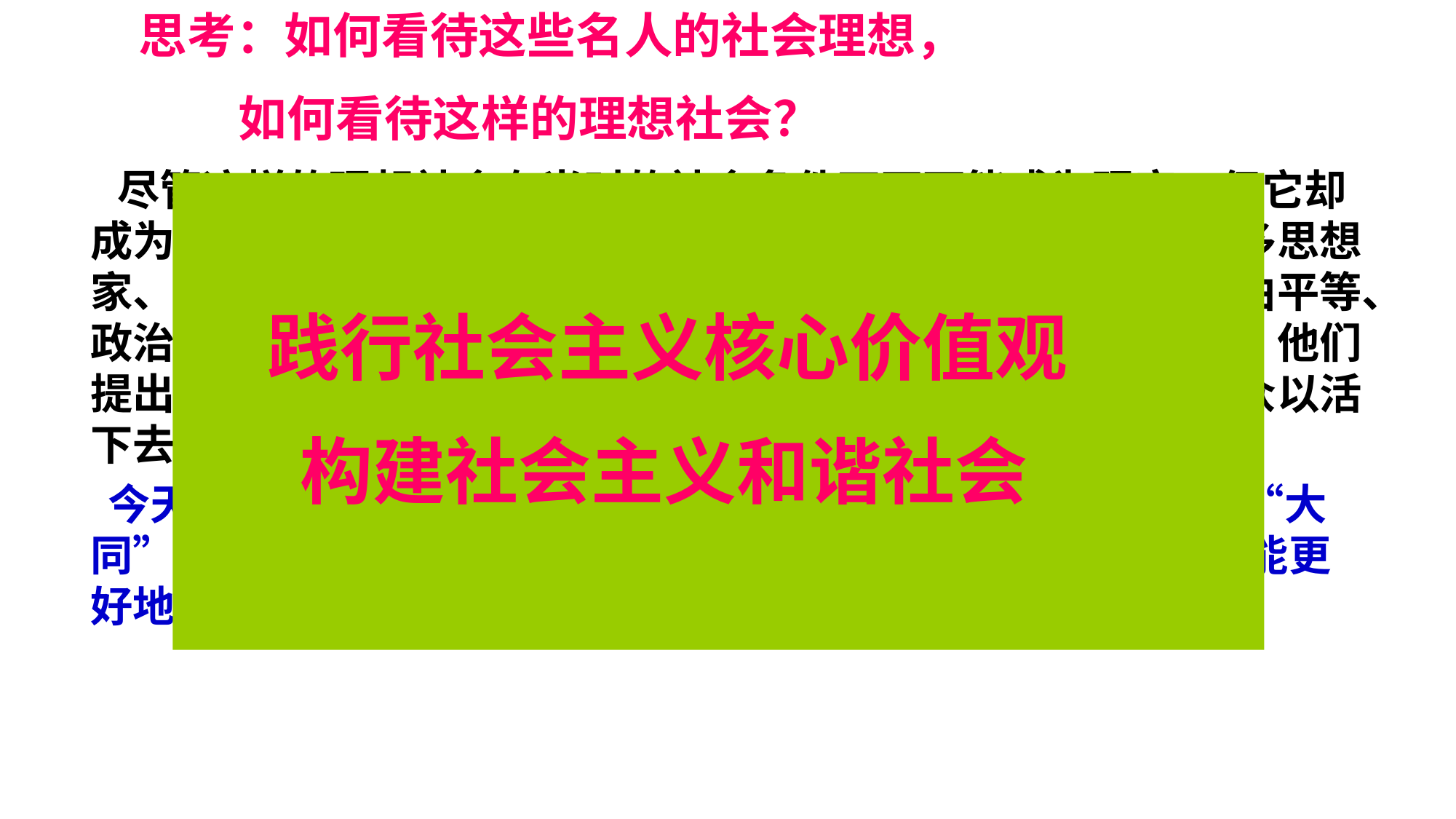

思考：如何看待这些名人的社会理想，
                如何看待这样的理想社会？
      尽管这样的理想社会在当时的社会条件下不可能成为现实，但它却成为我国社会思想史上的宝贵财富，两千多年来一直激励着许多思想家、改革家和无数仁人志士去追求理想的“桃源”，去创建自由平等、政治清明、经济富足、国泰民安的理想社会。这些人虽败犹荣，他们提出的社会理想启迪了民智，推动了社会思想解放，给劳苦大众以活下去的美好希望，他们光照千古，激励后人。
     今天我们所处的时代,比历史上任何一个时期更接近理想中的“大同”社会,今天的我们应该如何去做,才能担负起历史使命,才能更好地向“大同”社会进军？

    践行社会主义核心价值观
      构建社会主义和谐社会